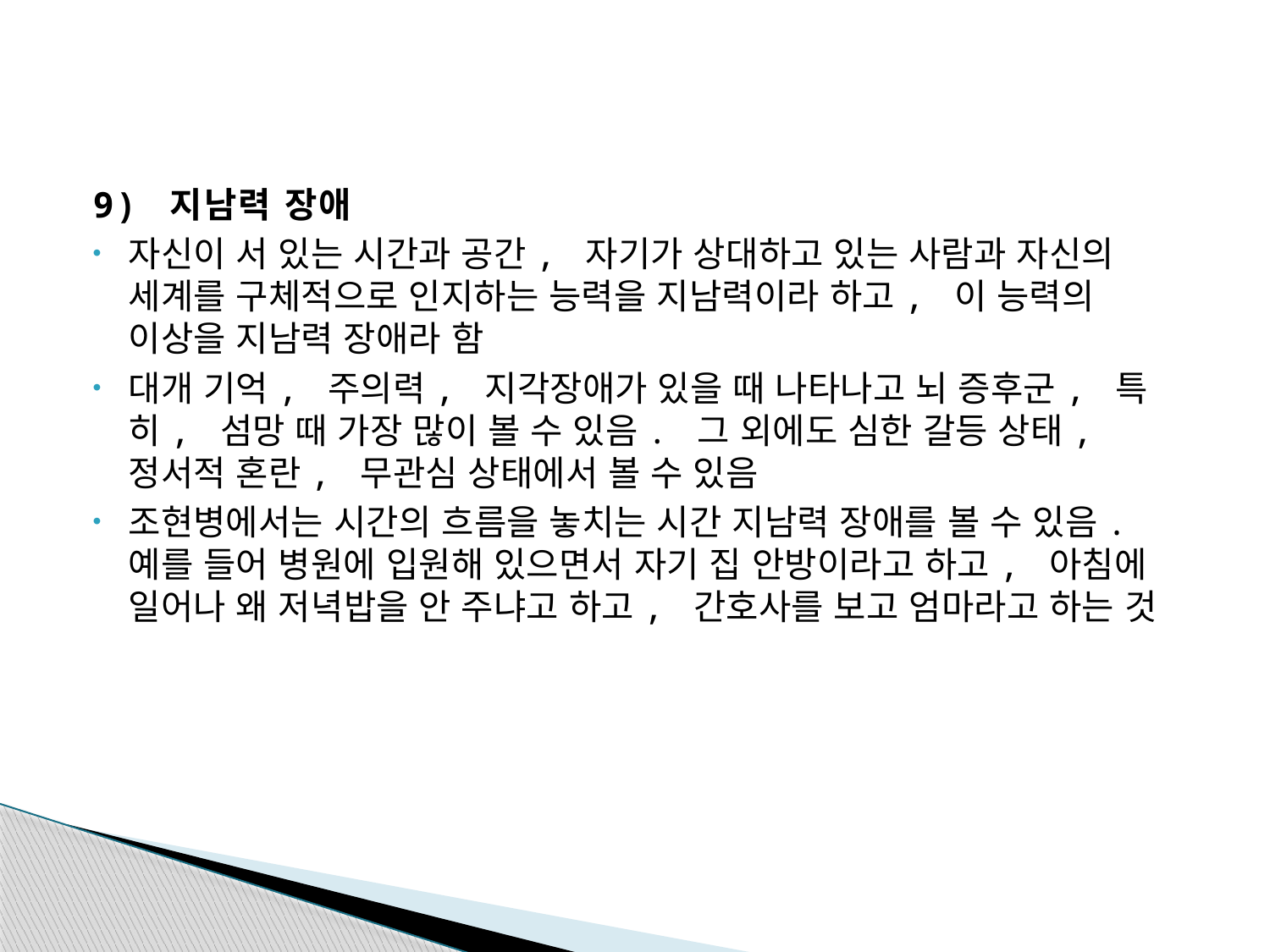

#
9) 지남력 장애
자신이 서 있는 시간과 공간, 자기가 상대하고 있는 사람과 자신의 세계를 구체적으로 인지하는 능력을 지남력이라 하고, 이 능력의 이상을 지남력 장애라 함
대개 기억, 주의력, 지각장애가 있을 때 나타나고 뇌 증후군, 특히, 섬망 때 가장 많이 볼 수 있음. 그 외에도 심한 갈등 상태, 정서적 혼란, 무관심 상태에서 볼 수 있음
조현병에서는 시간의 흐름을 놓치는 시간 지남력 장애를 볼 수 있음. 예를 들어 병원에 입원해 있으면서 자기 집 안방이라고 하고, 아침에 일어나 왜 저녁밥을 안 주냐고 하고, 간호사를 보고 엄마라고 하는 것